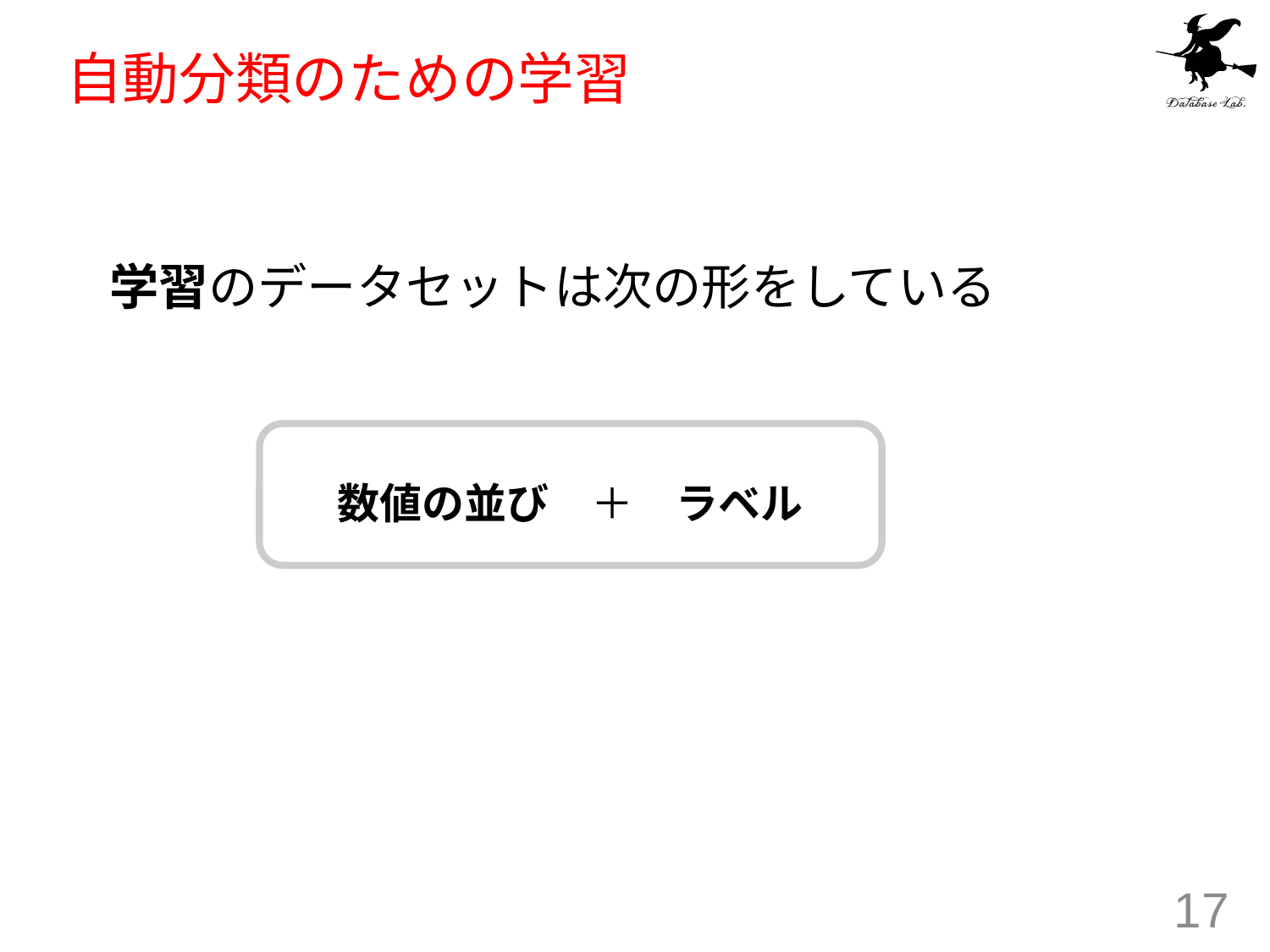

# 自動分類のための学習
学習のデータセットは次の形をしている

数値の並び　＋　ラベル
17